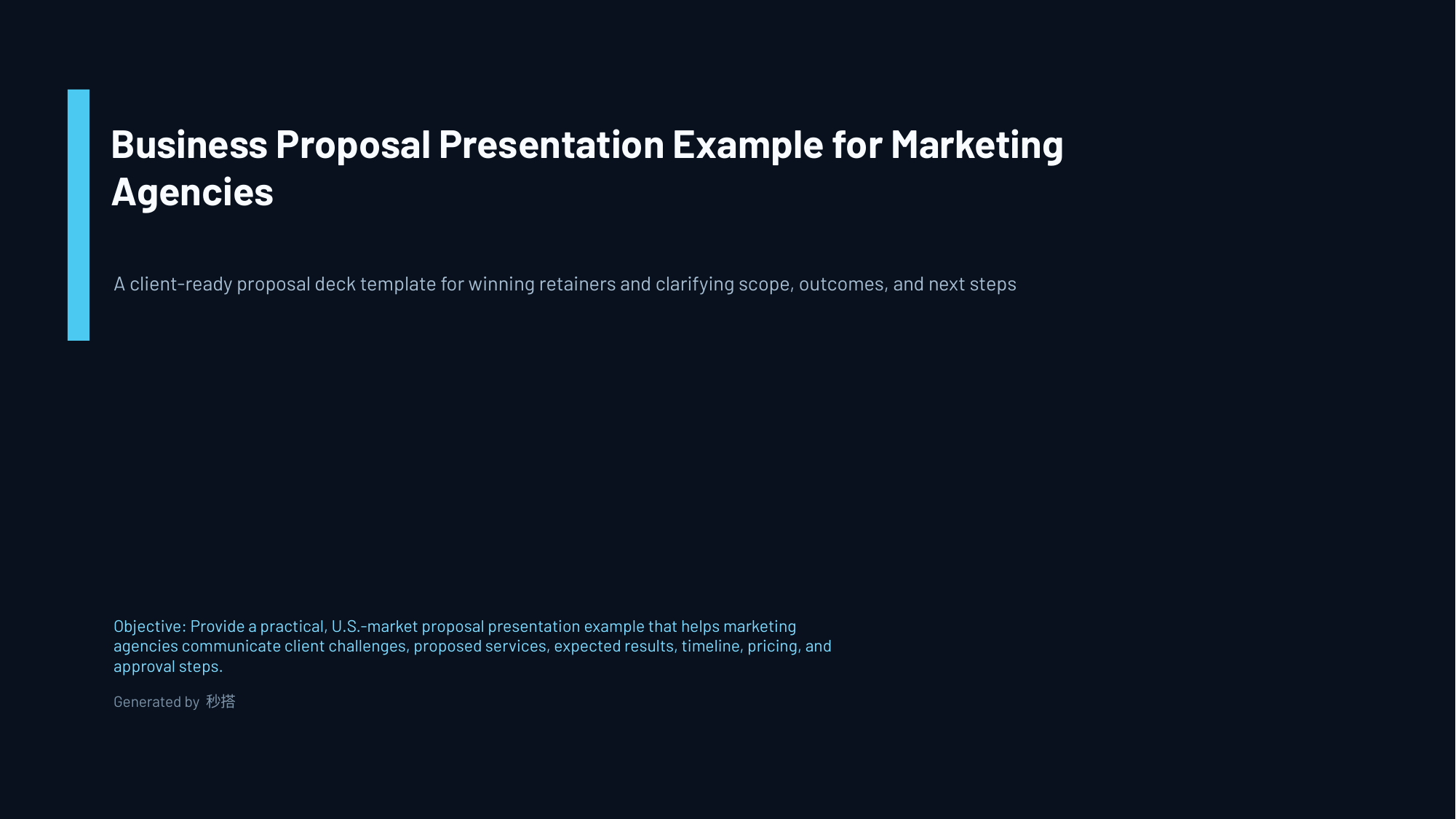

Business Proposal Presentation Example for Marketing Agencies
A client-ready proposal deck template for winning retainers and clarifying scope, outcomes, and next steps
Objective: Provide a practical, U.S.-market proposal presentation example that helps marketing agencies communicate client challenges, proposed services, expected results, timeline, pricing, and approval steps.
Generated by 秒搭